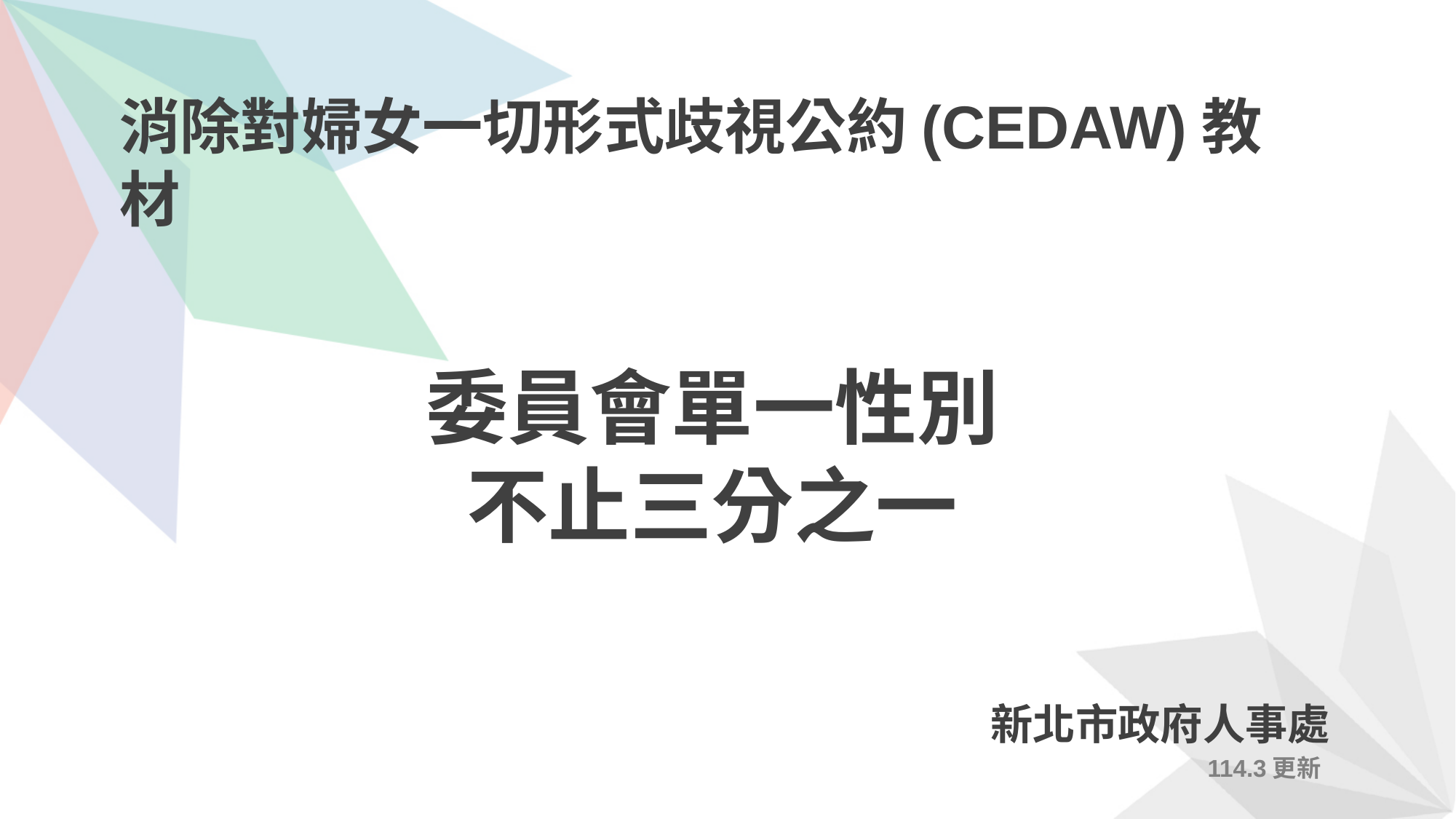

消除對婦女一切形式歧視公約(CEDAW)教材
委員會單一性別
不止三分之一
新北市政府人事處
114.3更新